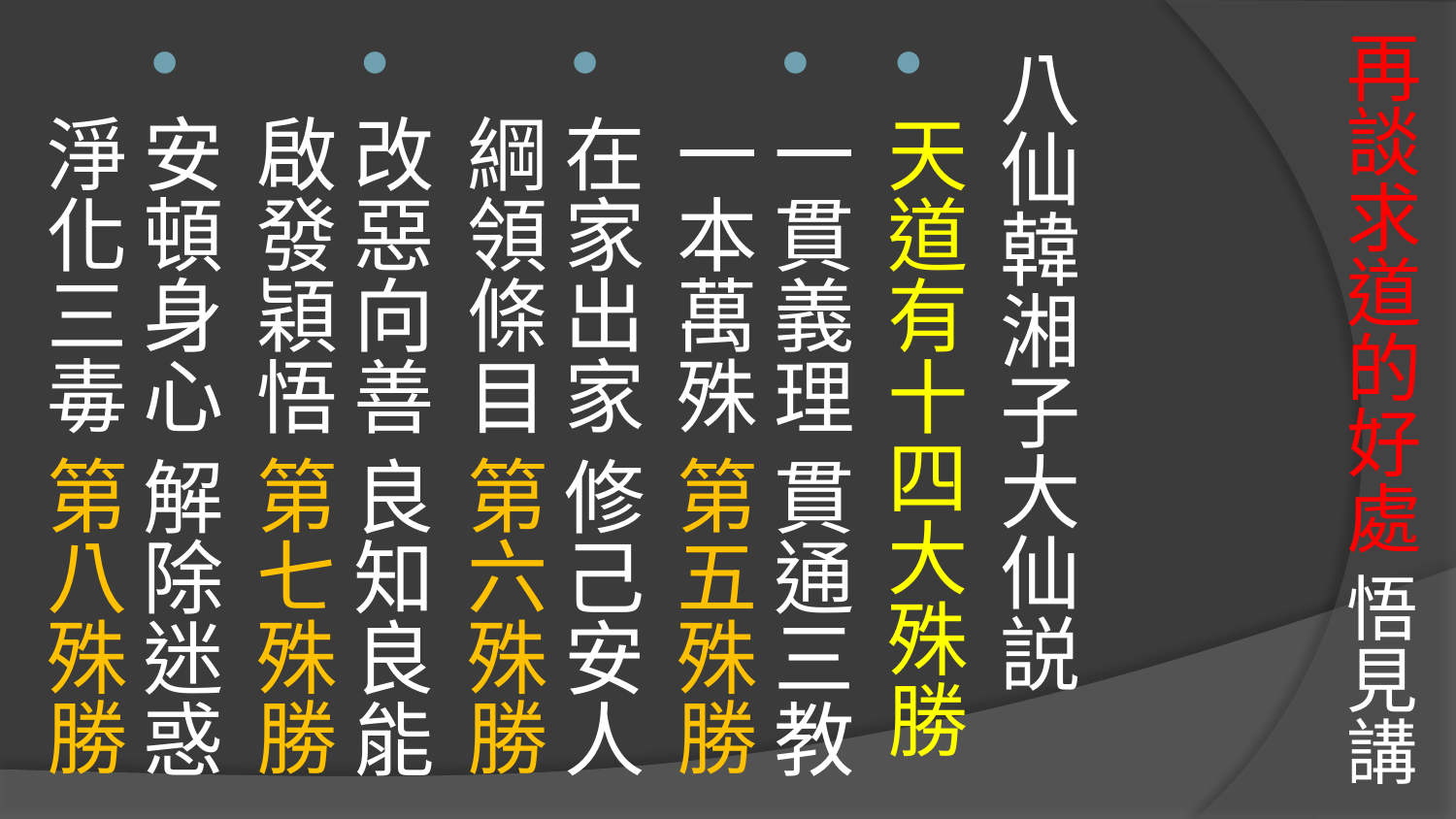

# 再談求道的好處 悟見講
八仙韓湘子大仙説
天道有十四大殊勝
一貫義理 貫通三教一本萬殊 第五殊勝
在家出家 修己安人綱領條目 第六殊勝
改惡向善 良知良能啟發穎悟 第七殊勝
安頓身心 解除迷惑淨化三毒 第八殊勝